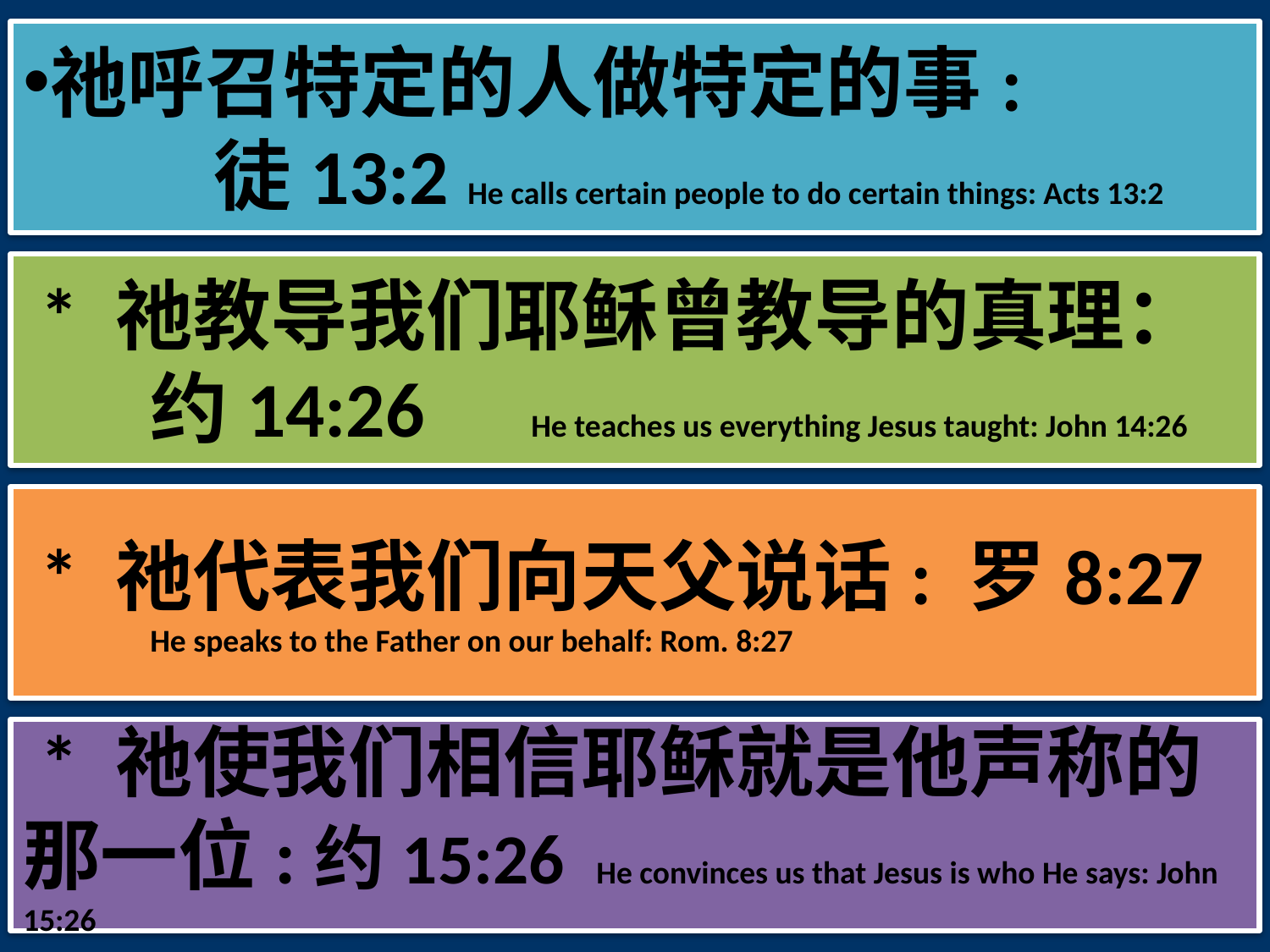

祂呼召特定的人做特定的事:
	徒13:2	He calls certain people to do certain things: Acts 13:2
 * 祂教导我们耶稣曾教导的真理：	约14:26	He teaches us everything Jesus taught: John 14:26
 * 祂代表我们向天父说话: 罗8:27
	He speaks to the Father on our behalf: Rom. 8:27
 * 祂使我们相信耶稣就是他声称的那一位:约15:26  He convinces us that Jesus is who He says: John 15:26